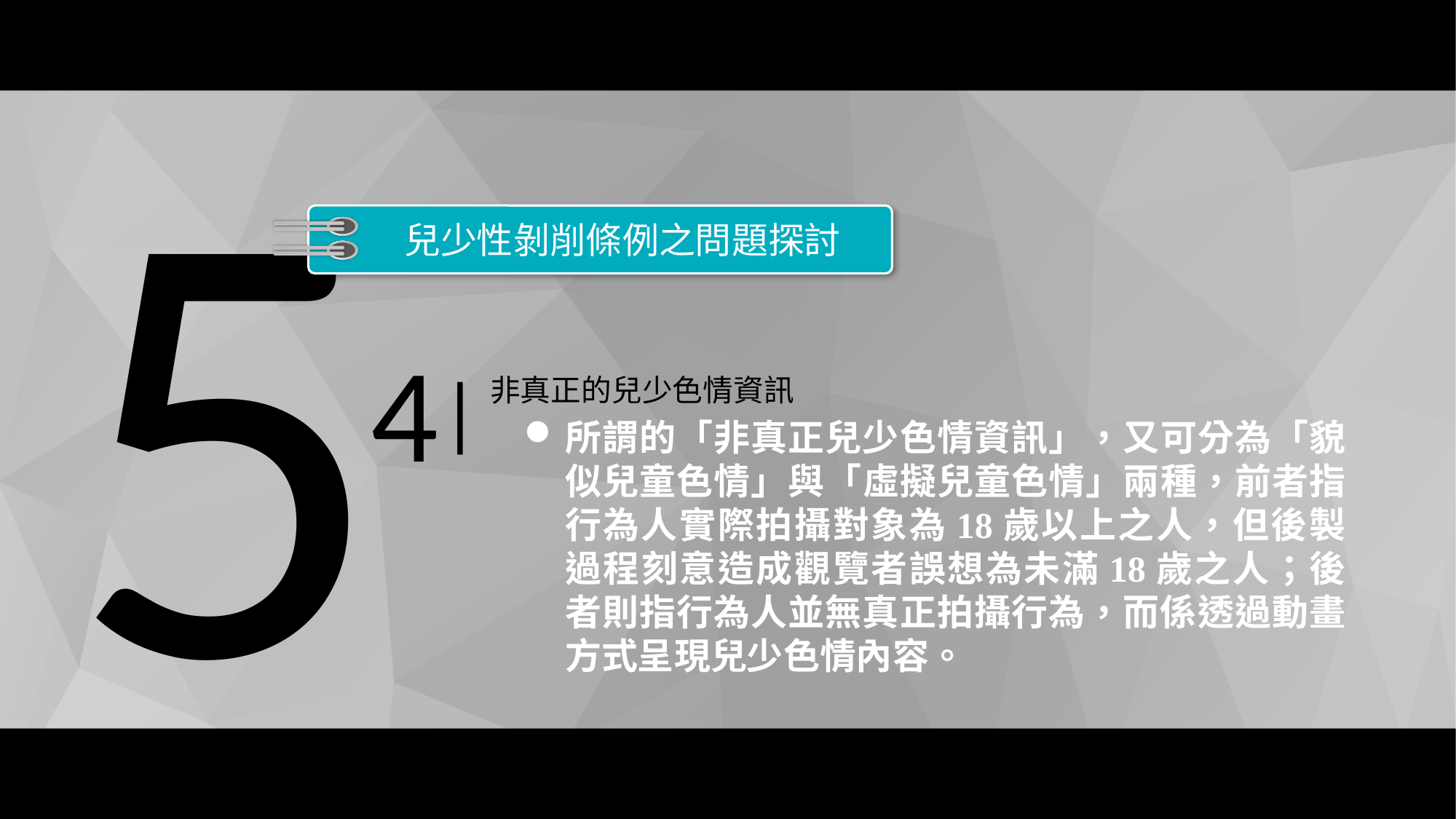

5

兒少性剝削條例之問題探討
4
|
非真正的兒少色情資訊
所謂的「非真正兒少色情資訊」，又可分為「貌似兒童色情」與「虛擬兒童色情」兩種，前者指行為人實際拍攝對象為18歲以上之人，但後製過程刻意造成觀覽者誤想為未滿18歲之人；後者則指行為人並無真正拍攝行為，而係透過動畫方式呈現兒少色情內容。